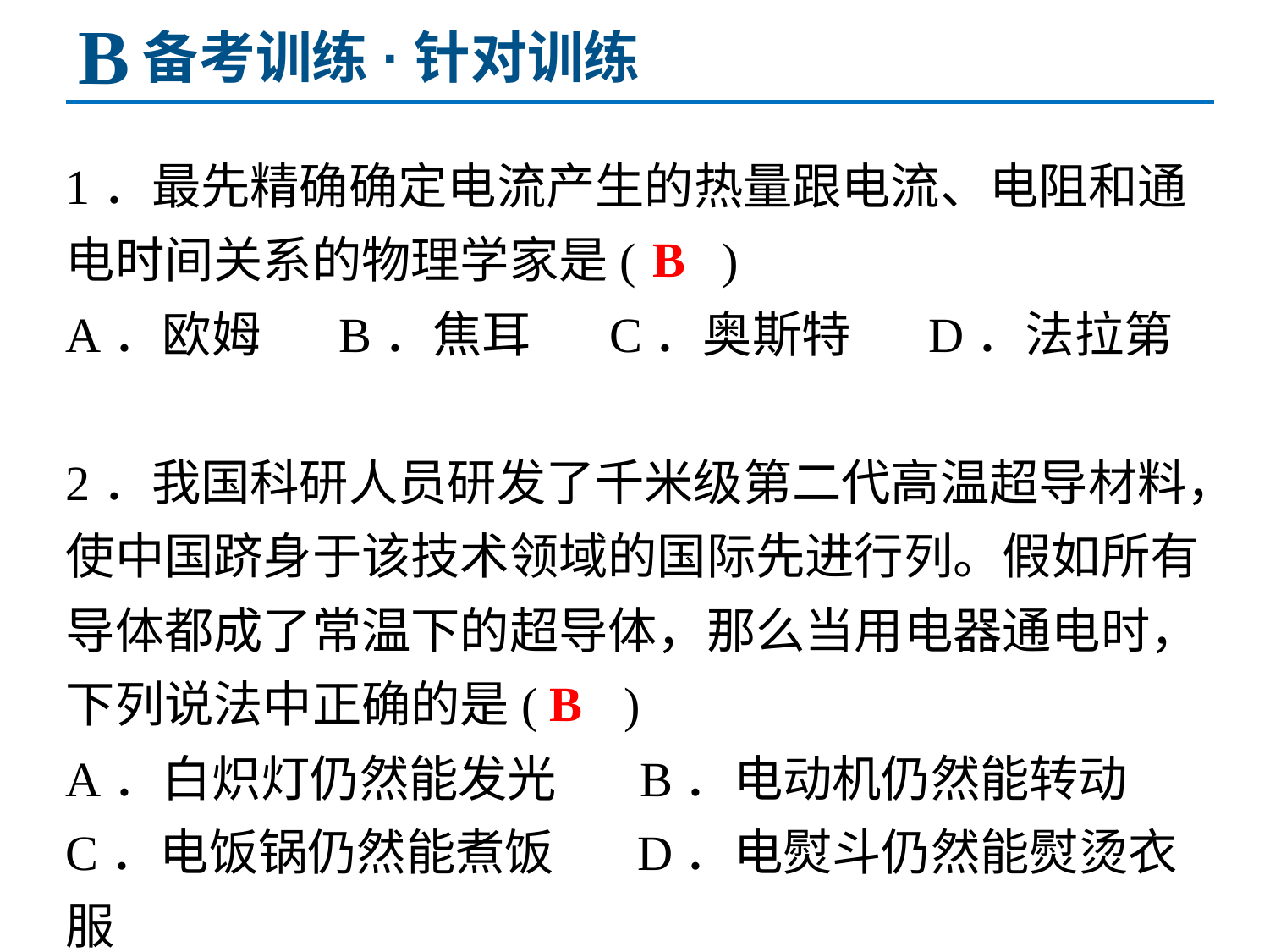

B
备考训练·针对训练
1．最先精确确定电流产生的热量跟电流、电阻和通电时间关系的物理学家是(       )
A．欧姆      B．焦耳      C．奥斯特      D．法拉第

2．我国科研人员研发了千米级第二代高温超导材料，使中国跻身于该技术领域的国际先进行列。假如所有导体都成了常温下的超导体，那么当用电器通电时，下列说法中正确的是(       )
A．白炽灯仍然能发光　  B．电动机仍然能转动
C．电饭锅仍然能煮饭　  D．电熨斗仍然能熨烫衣服
B
B